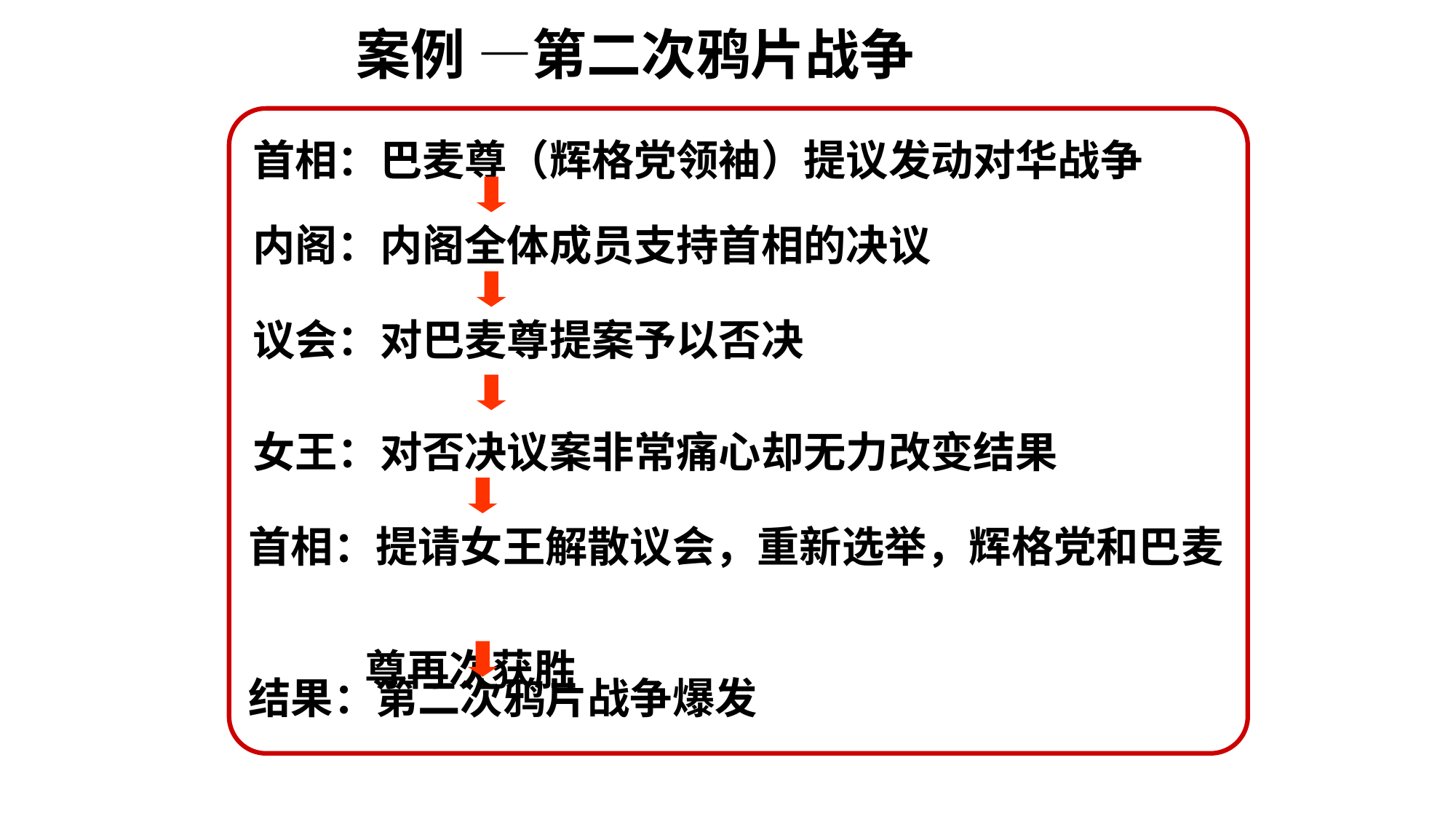

案例 —第二次鸦片战争

首相：巴麦尊（辉格党领袖）提议发动对华战争

内阁：内阁全体成员支持首相的决议

议会：对巴麦尊提案予以否决

女王：对否决议案非常痛心却无力改变结果

首相：提请女王解散议会，重新选举，辉格党和巴麦
           尊再次获胜

结果：第二次鸦片战争爆发